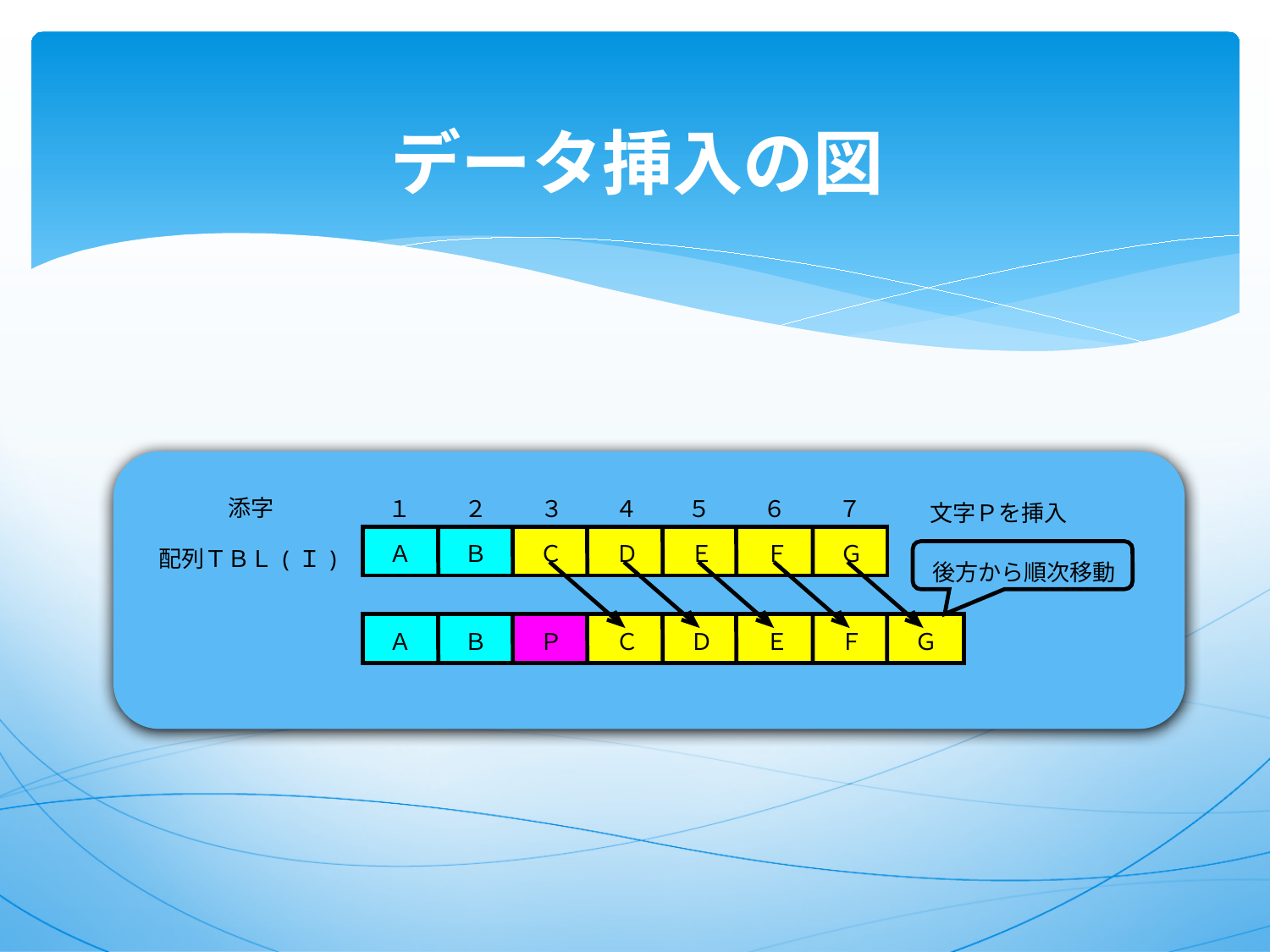

# データ挿入の図

添字
１
２
３
４
５
６
７
文字Ｐを挿入

Ａ
Ｂ
Ｃ
Ｄ
Ｅ
Ｆ
Ｇ

配列ＴＢＬ(Ｉ)
後方から順次移動

Ａ
Ｂ
Ｐ
Ｃ
Ｄ
Ｅ
Ｆ
Ｇ